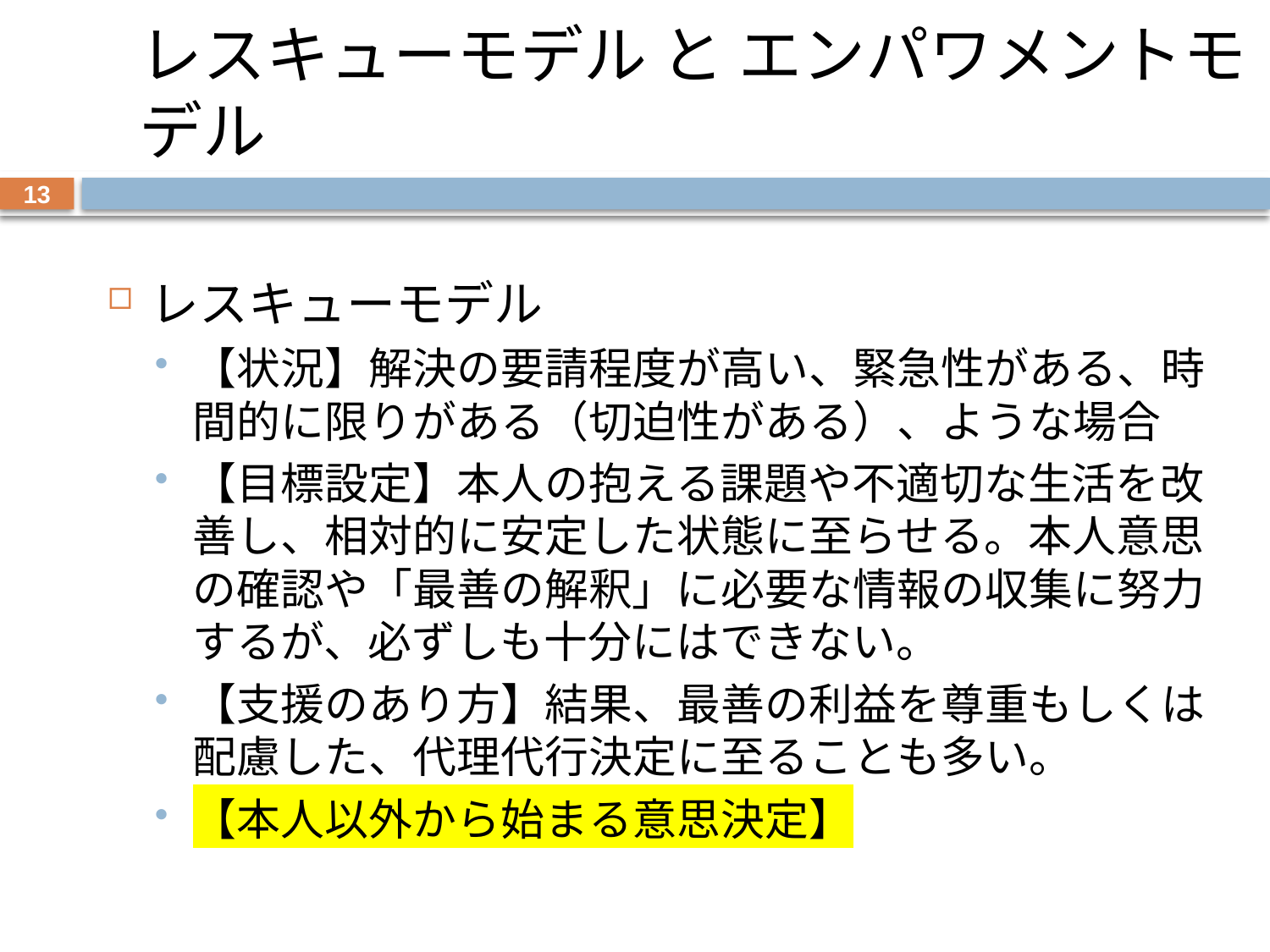

レスキューモデル と エンパワメントモデル
13
レスキューモデル
【状況】解決の要請程度が高い、緊急性がある、時間的に限りがある（切迫性がある）、ような場合
【目標設定】本人の抱える課題や不適切な生活を改善し、相対的に安定した状態に至らせる。本人意思の確認や「最善の解釈」に必要な情報の収集に努力するが、必ずしも十分にはできない。
【支援のあり方】結果、最善の利益を尊重もしくは配慮した、代理代行決定に至ることも多い。
【本人以外から始まる意思決定】